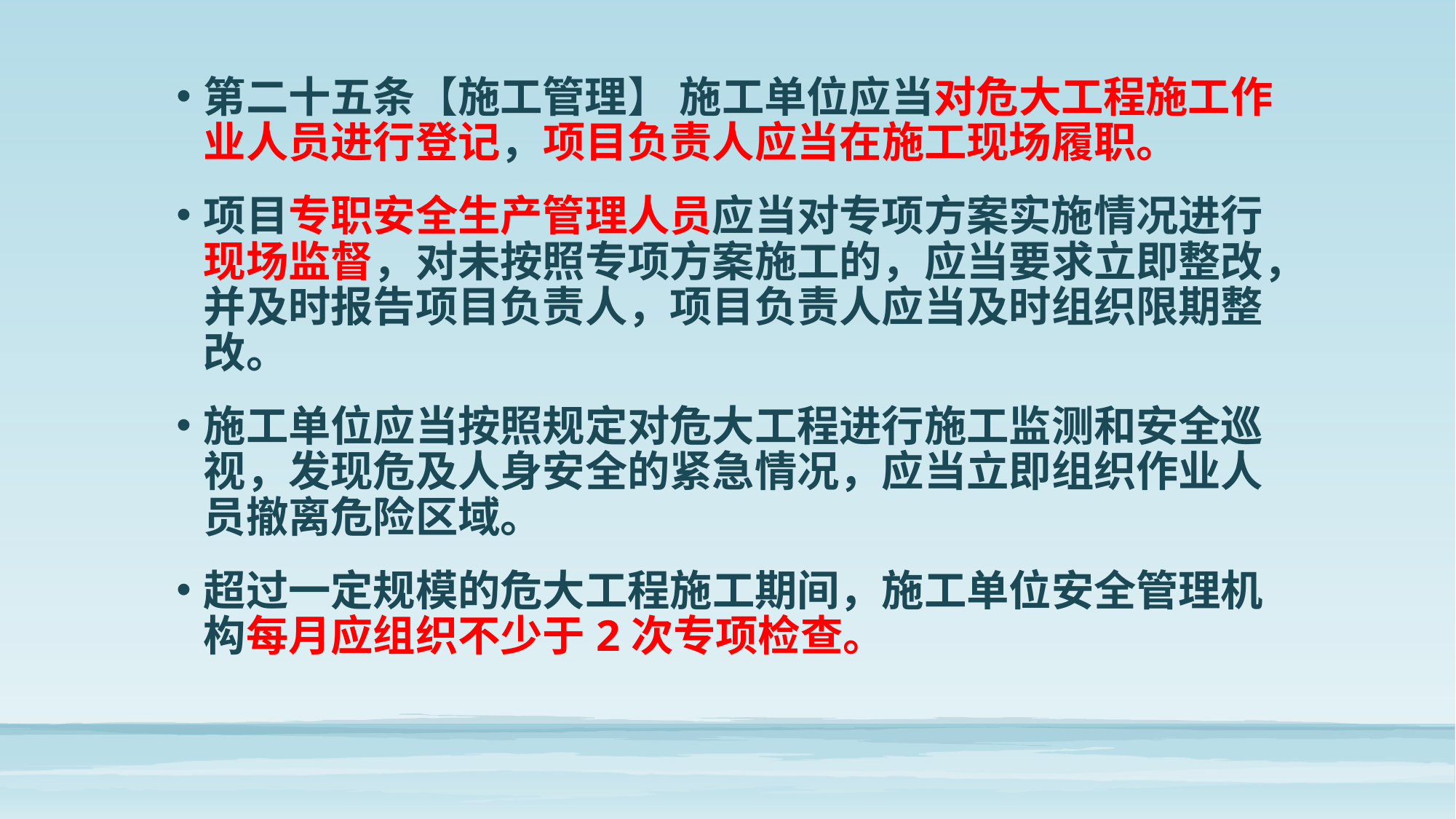

第二十五条【施工管理】 施工单位应当对危大工程施工作业人员进行登记，项目负责人应当在施工现场履职。
项目专职安全生产管理人员应当对专项方案实施情况进行现场监督，对未按照专项方案施工的，应当要求立即整改，并及时报告项目负责人，项目负责人应当及时组织限期整改。
施工单位应当按照规定对危大工程进行施工监测和安全巡视，发现危及人身安全的紧急情况，应当立即组织作业人员撤离危险区域。
超过一定规模的危大工程施工期间，施工单位安全管理机构每月应组织不少于2次专项检查。